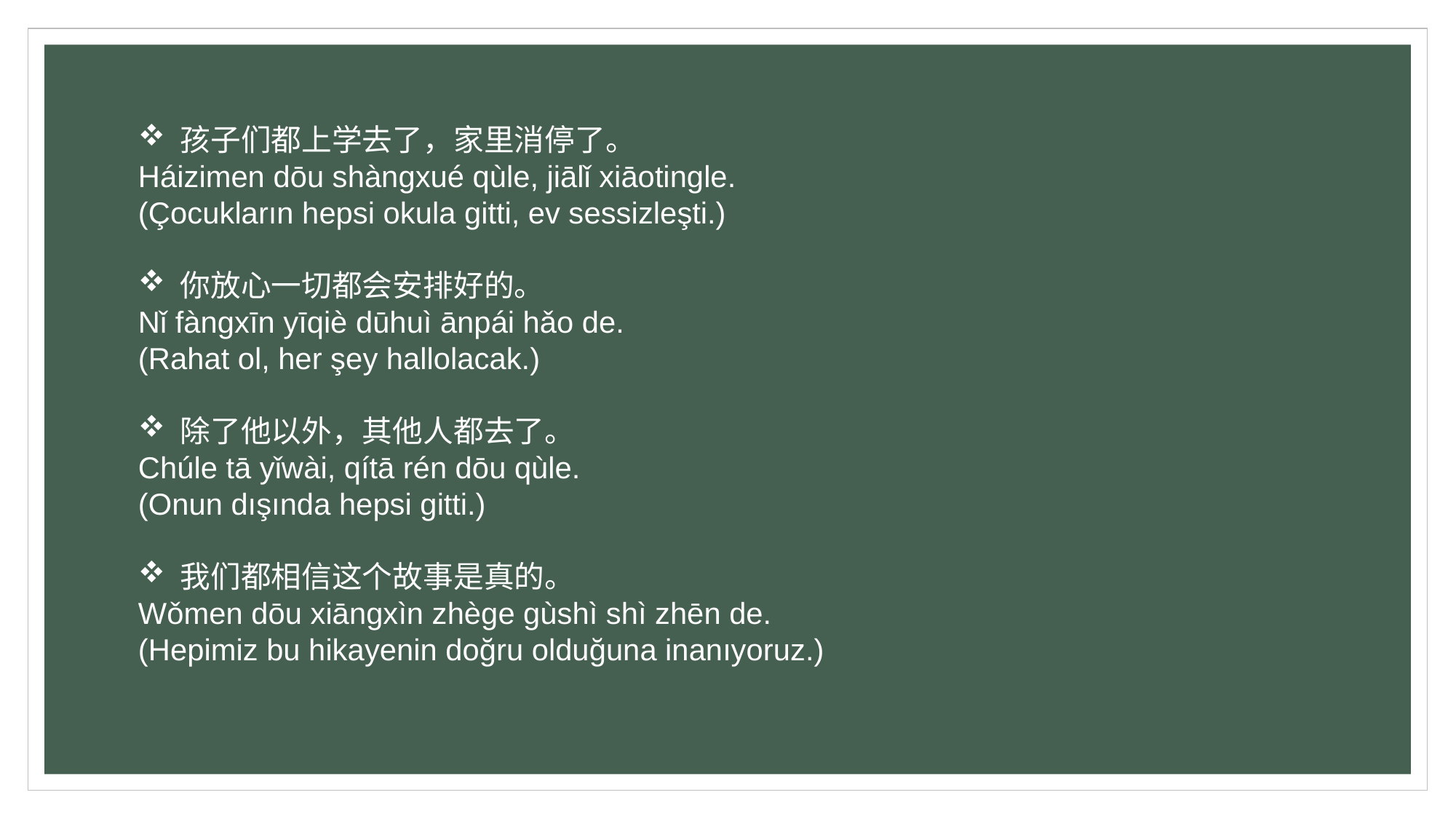

孩子们都上学去了，家里消停了。
Háizimen dōu shàngxué qùle, jiālǐ xiāotingle.
(Çocukların hepsi okula gitti, ev sessizleşti.)

 你放心一切都会安排好的。
Nǐ fàngxīn yīqiè dūhuì ānpái hǎo de.
(Rahat ol, her şey hallolacak.)

 除了他以外，其他人都去了。
Chúle tā yǐwài, qítā rén dōu qùle.
(Onun dışında hepsi gitti.)

 我们都相信这个故事是真的。
Wǒmen dōu xiāngxìn zhège gùshì shì zhēn de.
(Hepimiz bu hikayenin doğru olduğuna inanıyoruz.)